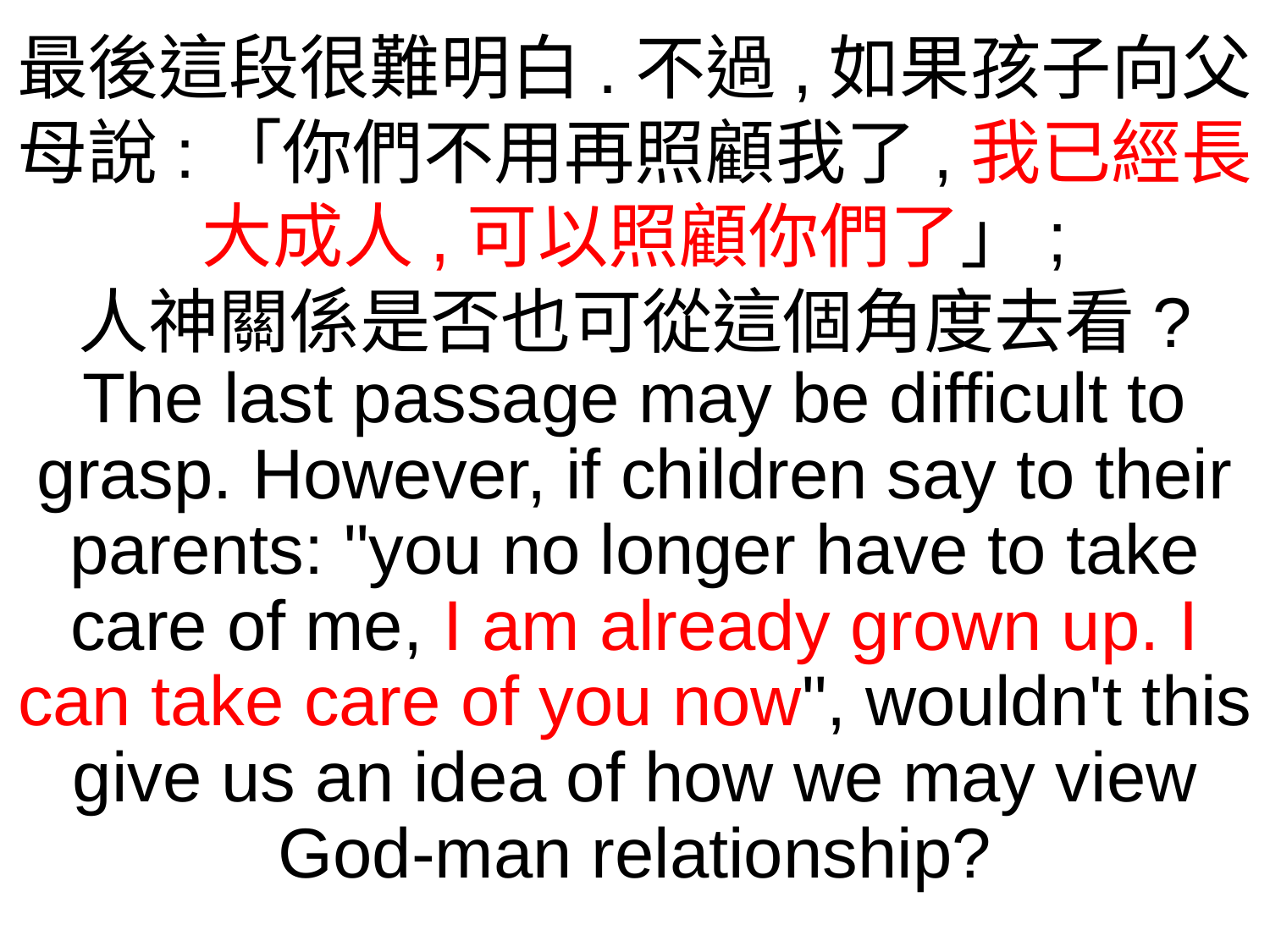

最後這段很難明白.不過,如果孩子向父母說:「你們不用再照顧我了,我已經長大成人,可以照顧你們了」;
人神關係是否也可從這個角度去看?
The last passage may be difficult to grasp. However, if children say to their parents: "you no longer have to take care of me, I am already grown up. I can take care of you now", wouldn't this give us an idea of how we may view God-man relationship?